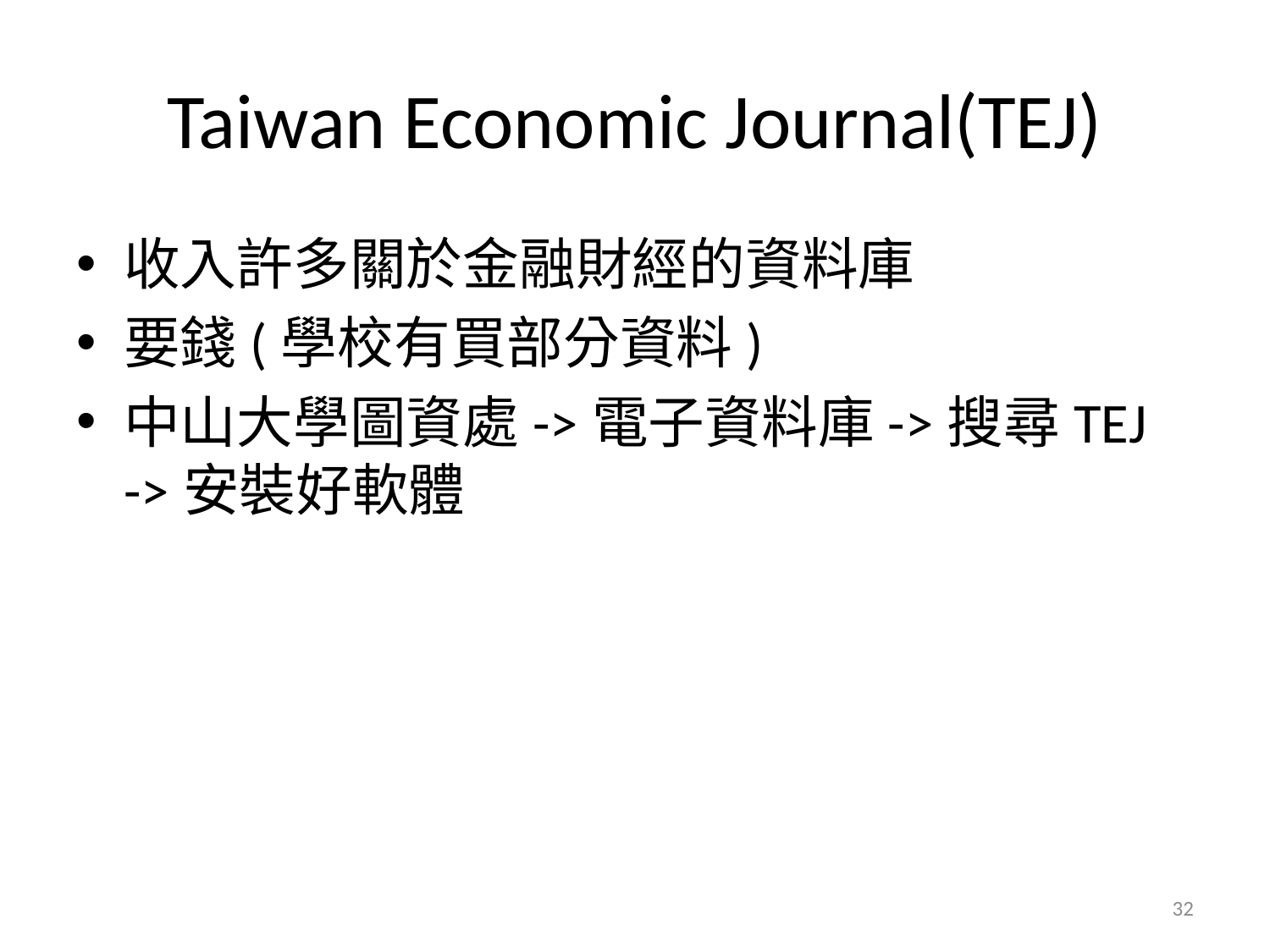

# Taiwan Economic Journal(TEJ)
收入許多關於金融財經的資料庫
要錢(學校有買部分資料)
中山大學圖資處->電子資料庫->搜尋TEJ
->安裝好軟體

32